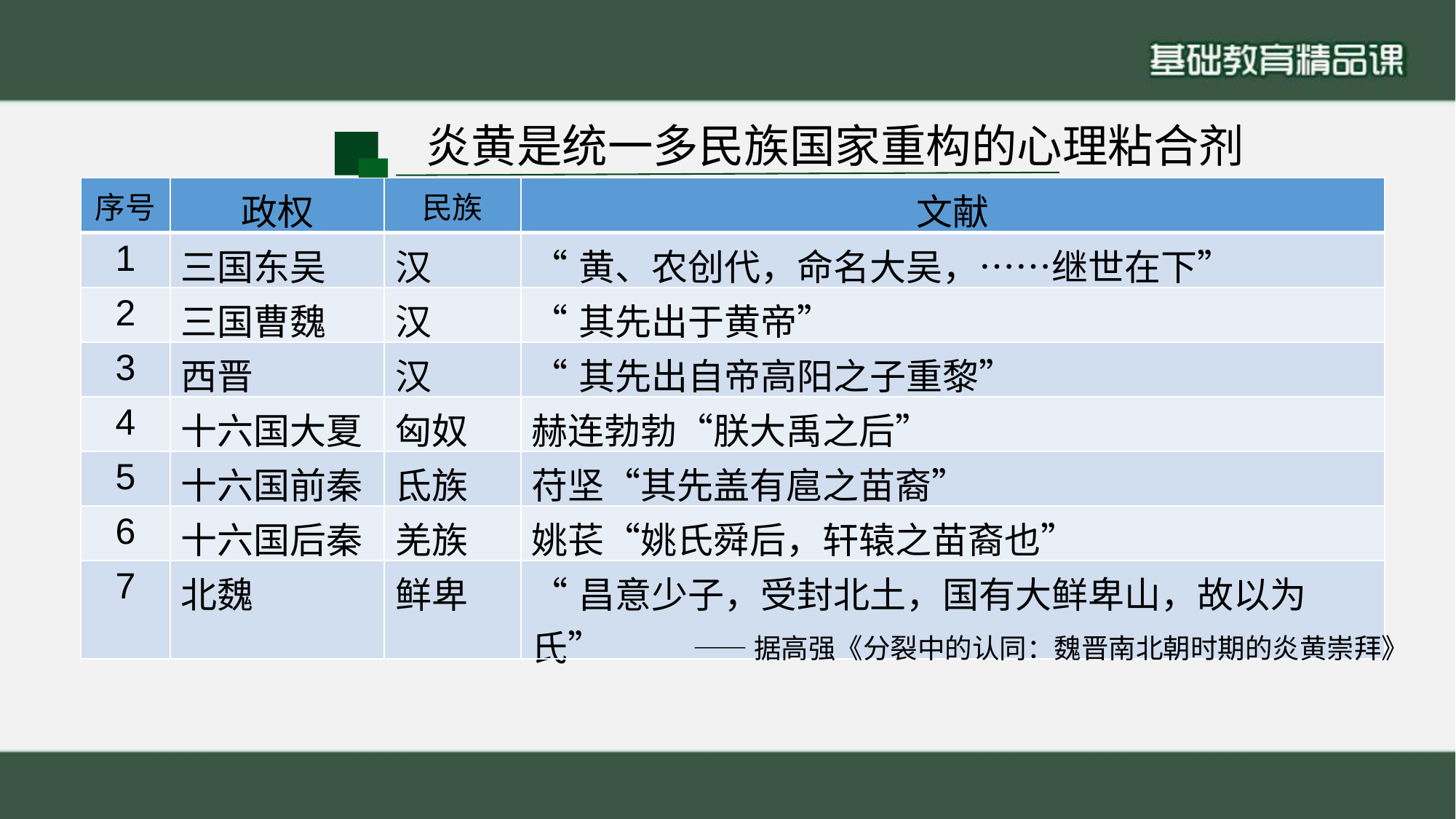

炎黄是统一多民族国家重构的心理粘合剂

| 序号 | 政权 | 民族 | 文献 |
| --- | --- | --- | --- |
| 1 | 三国东吴 | 汉 | “黄、农创代，命名大吴，……继世在下” |
| 2 | 三国曹魏 | 汉 | “其先出于黄帝” |
| 3 | 西晋 | 汉 | “其先出自帝高阳之子重黎” |
| 4 | 十六国大夏 | 匈奴 | 赫连勃勃“朕大禹之后” |
| 5 | 十六国前秦 | 氐族 | 苻坚“其先盖有扈之苗裔” |
| 6 | 十六国后秦 | 羌族 | 姚苌“姚氏舜后，轩辕之苗裔也” |
| 7 | 北魏 | 鲜卑 | “昌意少子，受封北土，国有大鲜卑山，故以为氏” |
——据高强《分裂中的认同：魏晋南北朝时期的炎黄崇拜》